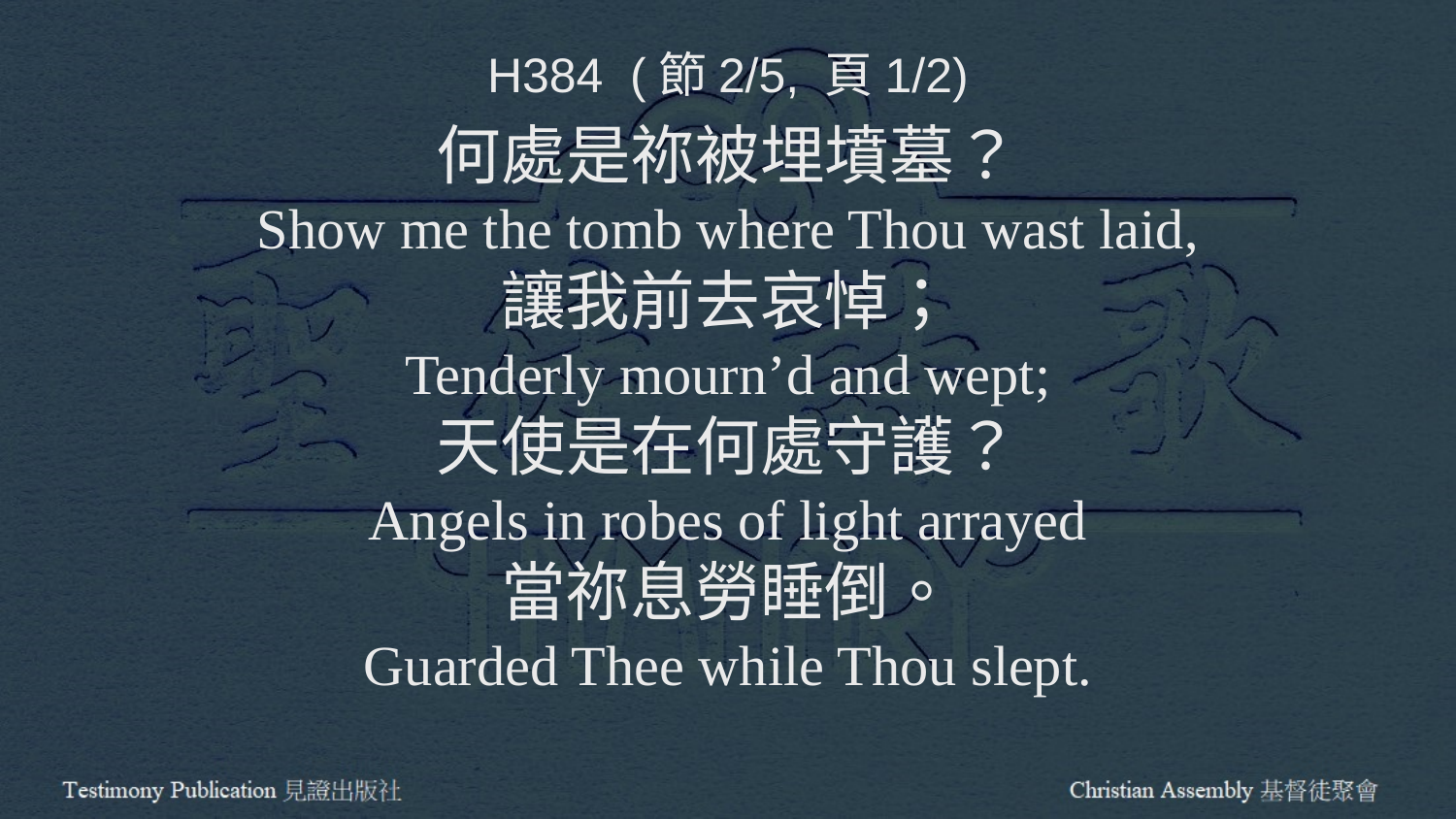

H384  (節2/5, 頁1/2)
何處是祢被埋墳墓？
Show me the tomb where Thou wast laid,
讓我前去哀悼；
Tenderly mourn’d and wept;
天使是在何處守護？
Angels in robes of light arrayed
當祢息勞睡倒。
Guarded Thee while Thou slept.